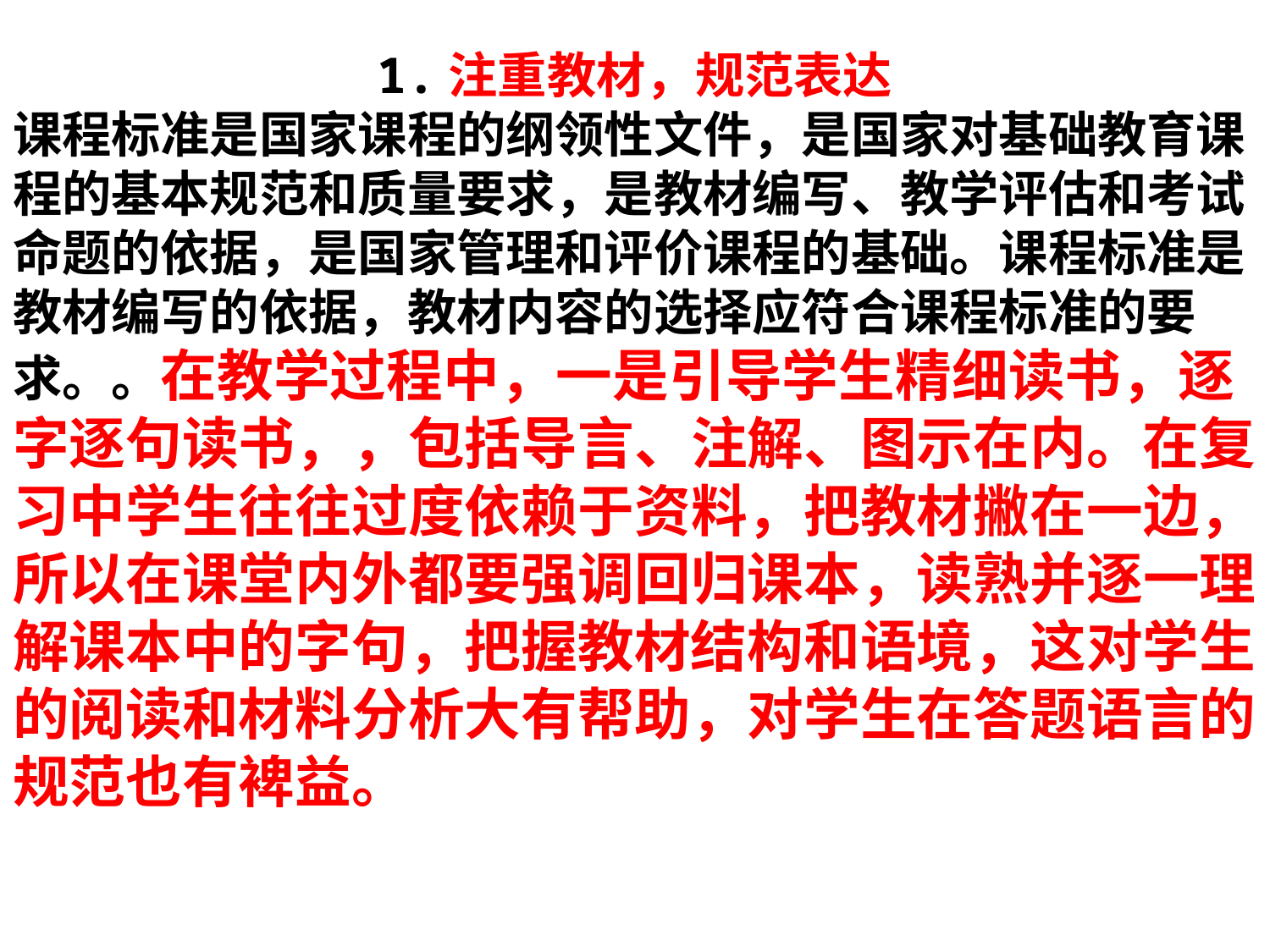

1.注重教材，规范表达
课程标准是国家课程的纲领性文件，是国家对基础教育课程的基本规范和质量要求，是教材编写、教学评估和考试命题的依据，是国家管理和评价课程的基础。课程标准是教材编写的依据，教材内容的选择应符合课程标准的要求。。在教学过程中，一是引导学生精细读书，逐字逐句读书，，包括导言、注解、图示在内。在复习中学生往往过度依赖于资料，把教材撇在一边，所以在课堂内外都要强调回归课本，读熟并逐一理解课本中的字句，把握教材结构和语境，这对学生的阅读和材料分析大有帮助，对学生在答题语言的规范也有裨益。